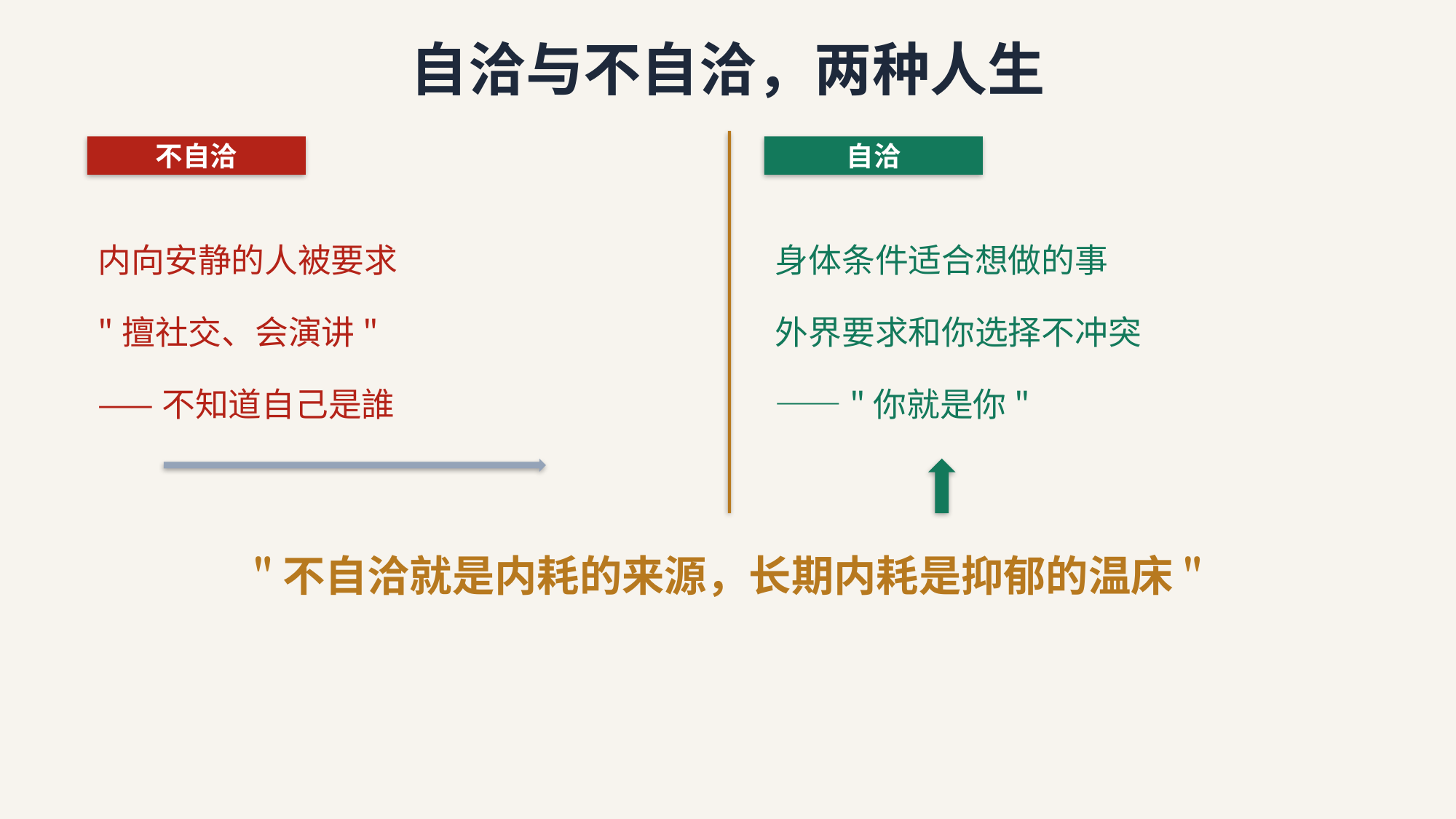

自洽与不自洽，两种人生

不自洽
自洽
内向安静的人被要求
"擅社交、会演讲"
——不知道自己是誰
身体条件适合想做的事
外界要求和你选择不冲突
——"你就是你"

"不自洽就是内耗的来源，长期内耗是抑郁的温床"